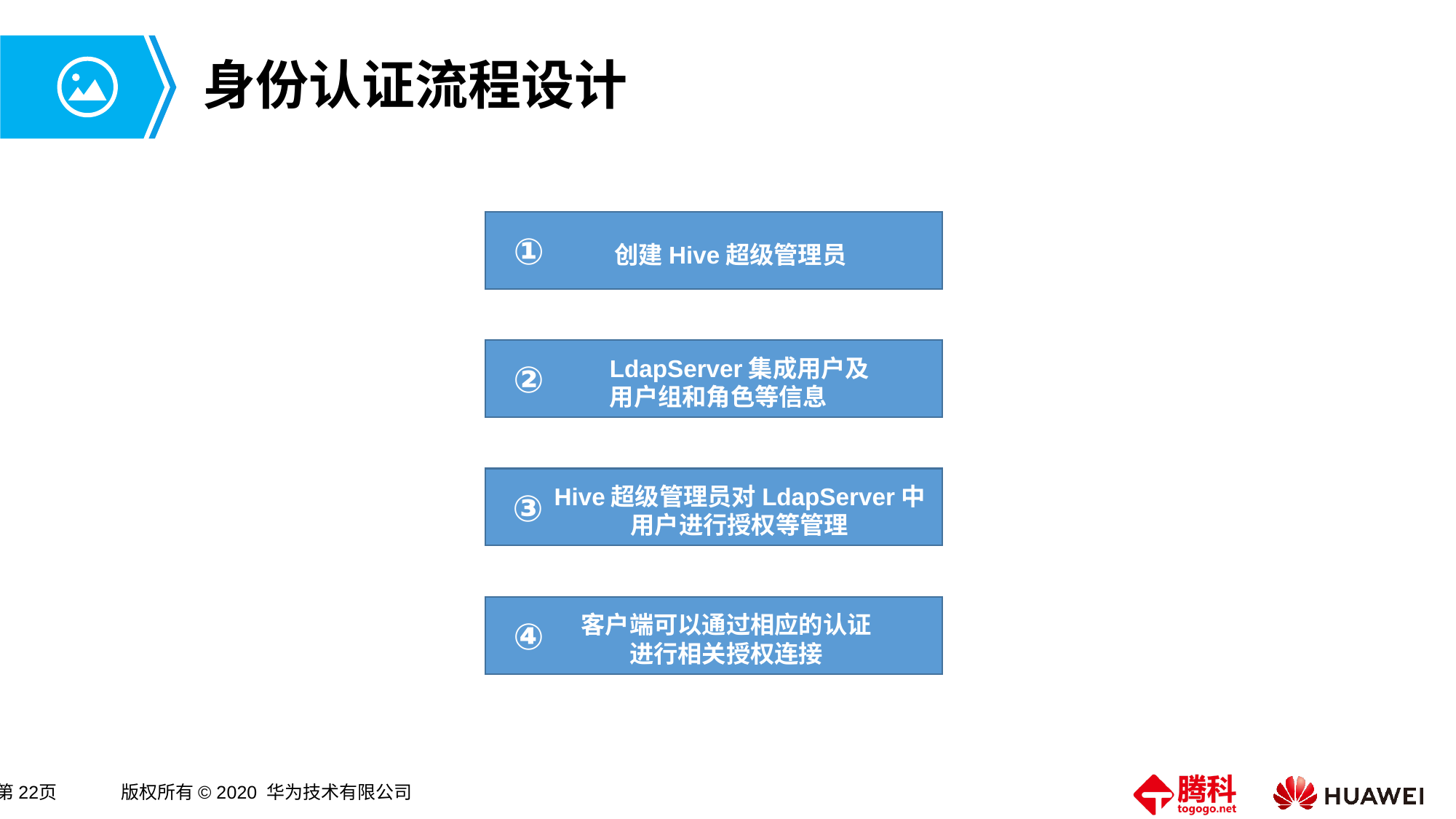

# 身份认证流程设计

①
创建Hive超级管理员

LdapServer集成用户及
用户组和角色等信息
②

Hive超级管理员对LdapServer中
用户进行授权等管理
③

客户端可以通过相应的认证
进行相关授权连接
④